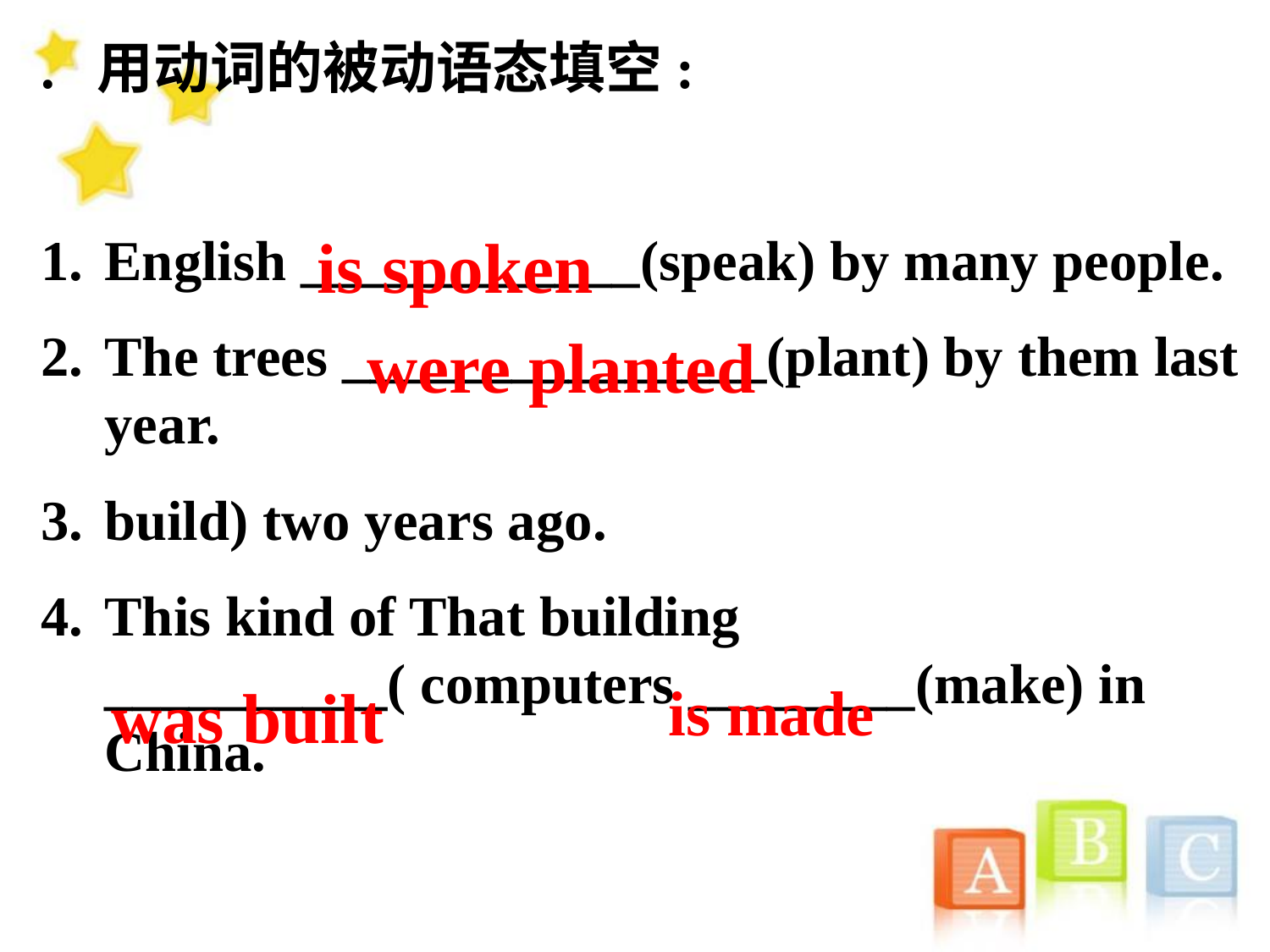

.  用动词的被动语态填空:

English ____________(speak) by many people.
The trees _______________(plant) by them last year.
build) two years ago.
This kind of That building __________( computers ________(make) in China.

is spoken
were planted

  was built
is made